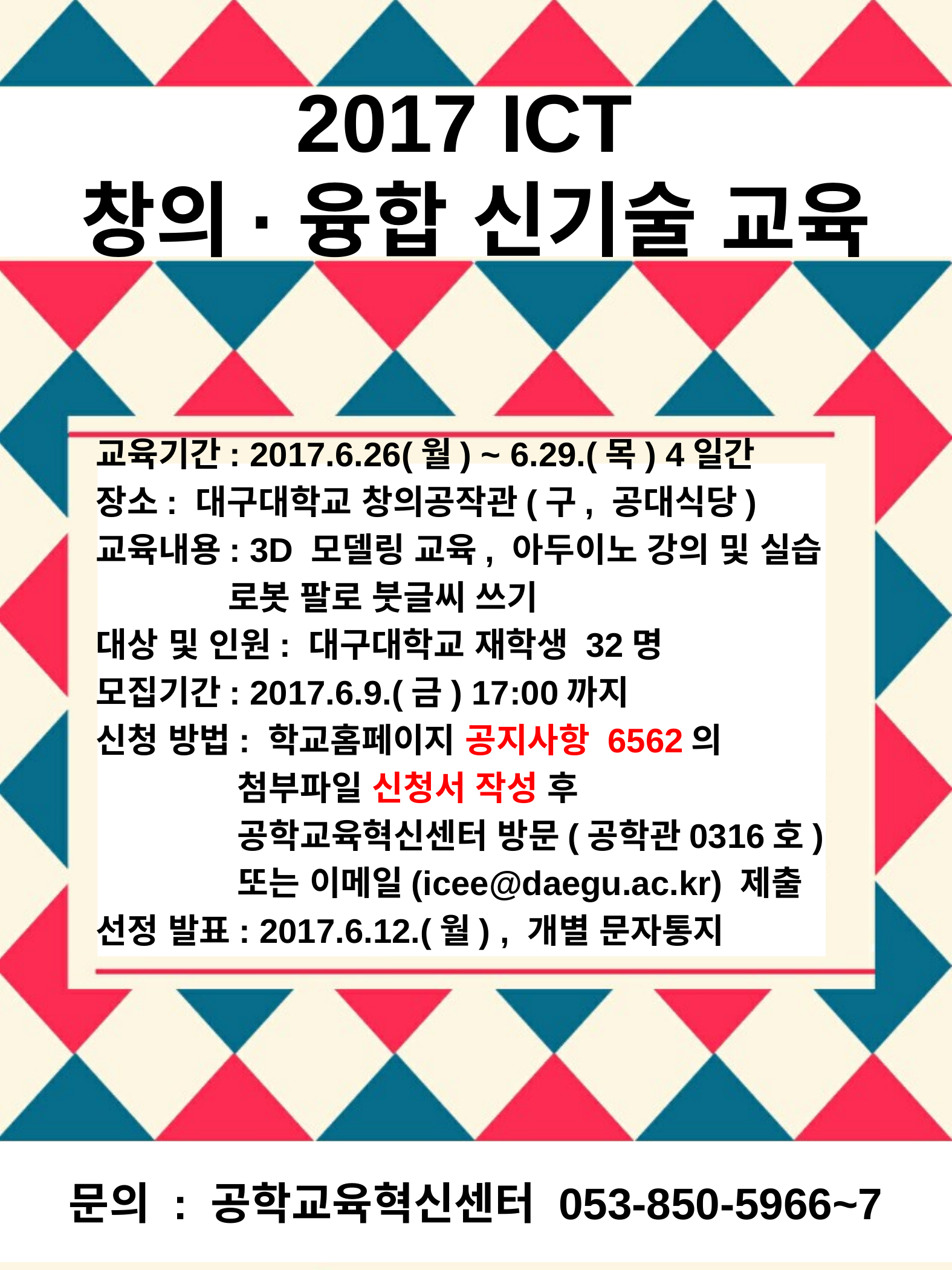

# 2017 ICT 창의·융합 신기술 교육

교육기간: 2017.6.26(월) ~ 6.29.(목) 4일간
장소: 대구대학교 창의공작관(구, 공대식당)
교육내용: 3D 모델링 교육, 아두이노 강의 및 실습
             로봇 팔로 붓글씨 쓰기
대상 및 인원: 대구대학교 재학생 32명
모집기간: 2017.6.9.(금) 17:00까지
신청 방법: 학교홈페이지 공지사항 6562의
              첨부파일 신청서 작성 후
              공학교육혁신센터 방문(공학관0316호)
              또는 이메일(icee@daegu.ac.kr) 제출
선정 발표: 2017.6.12.(월) , 개별 문자통지

문의 : 공학교육혁신센터 053-850-5966~7